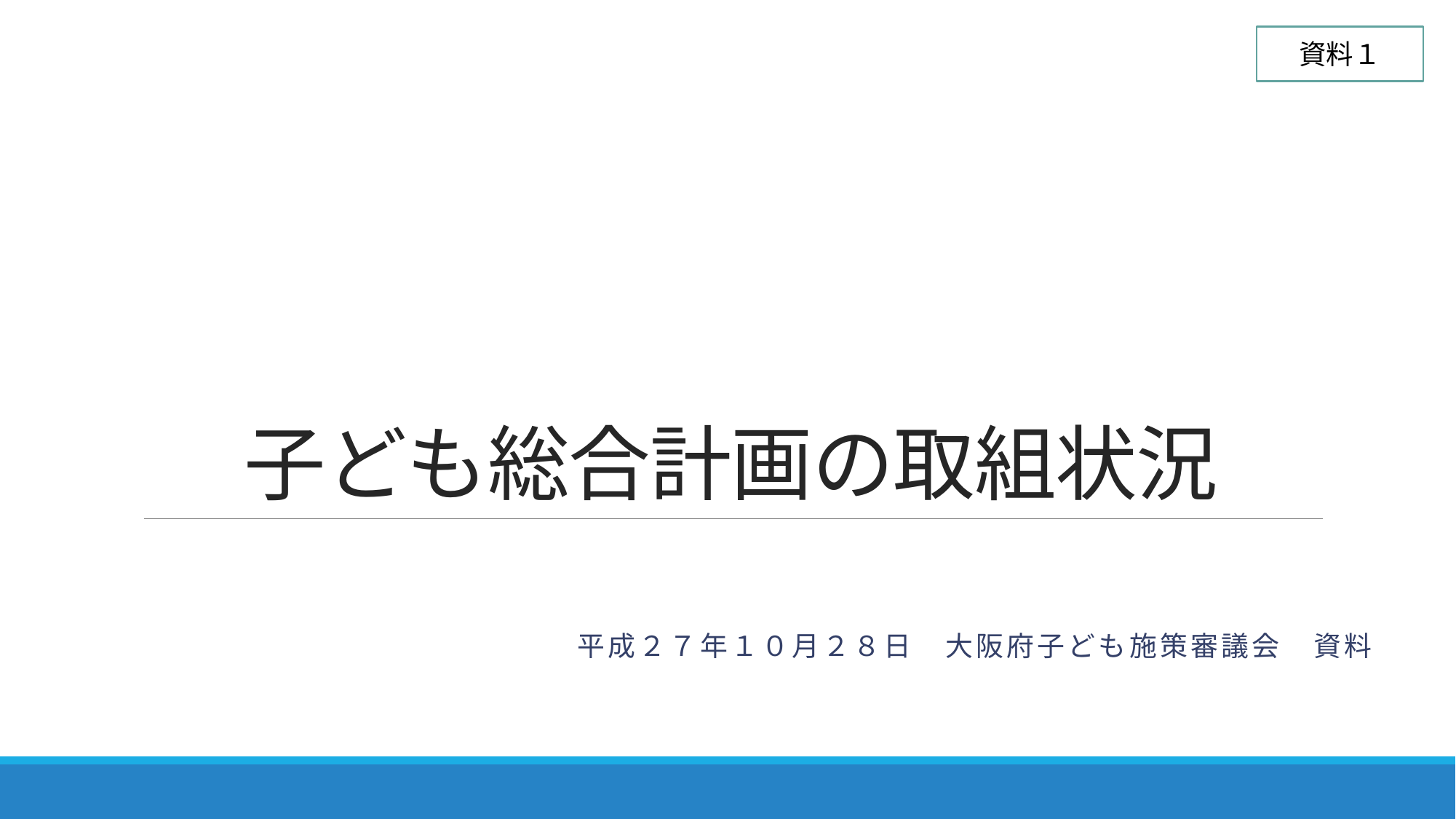

資料１
# 子ども総合計画の取組状況

平成２７年１０月２８日　大阪府子ども施策審議会　資料